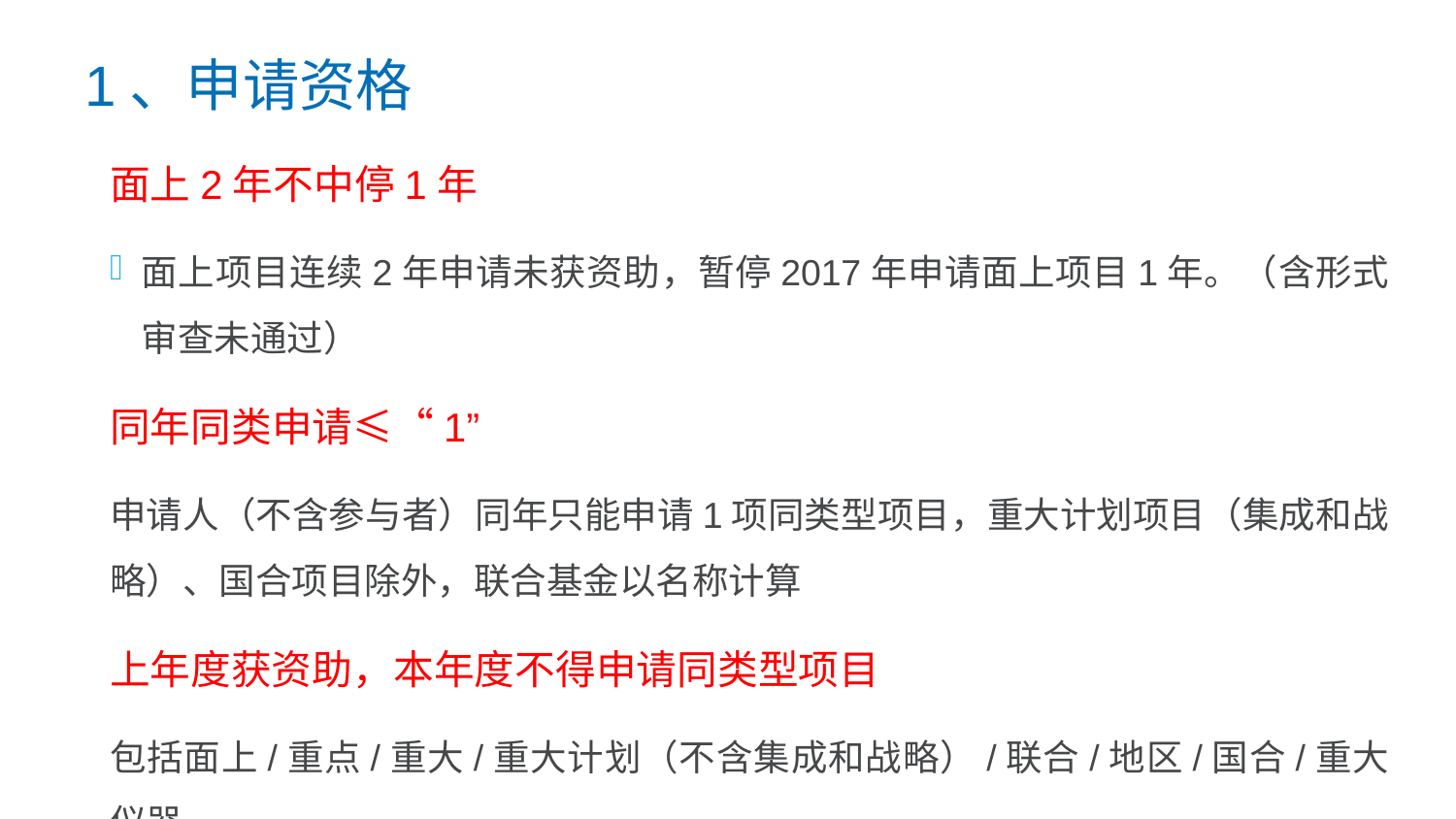

1、申请资格
面上2年不中停1年
面上项目连续2年申请未获资助，暂停2017年申请面上项目1年。（含形式审查未通过）
同年同类申请≤“1”
申请人（不含参与者）同年只能申请1项同类型项目，重大计划项目（集成和战略）、国合项目除外，联合基金以名称计算
上年度获资助，本年度不得申请同类型项目
包括面上/重点/重大/重大计划（不含集成和战略）/联合/地区/国合/重大仪器